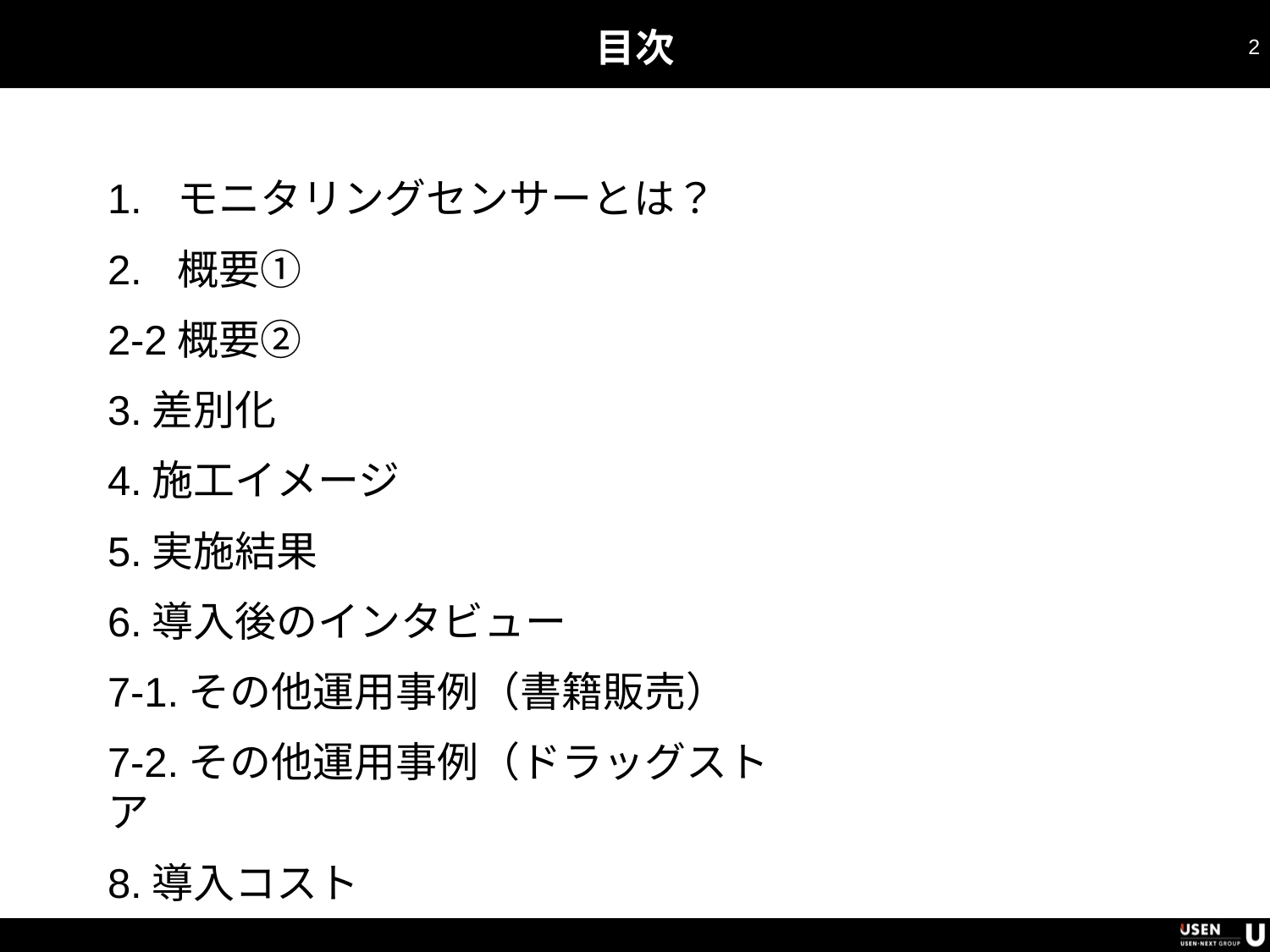

# 目次
2
モニタリングセンサーとは？
概要①
2-2概要②
3.差別化
4.施工イメージ
5.実施結果
6.導入後のインタビュー
7-1.その他運用事例（書籍販売）
7-2.その他運用事例（ドラッグストア
8.導入コスト